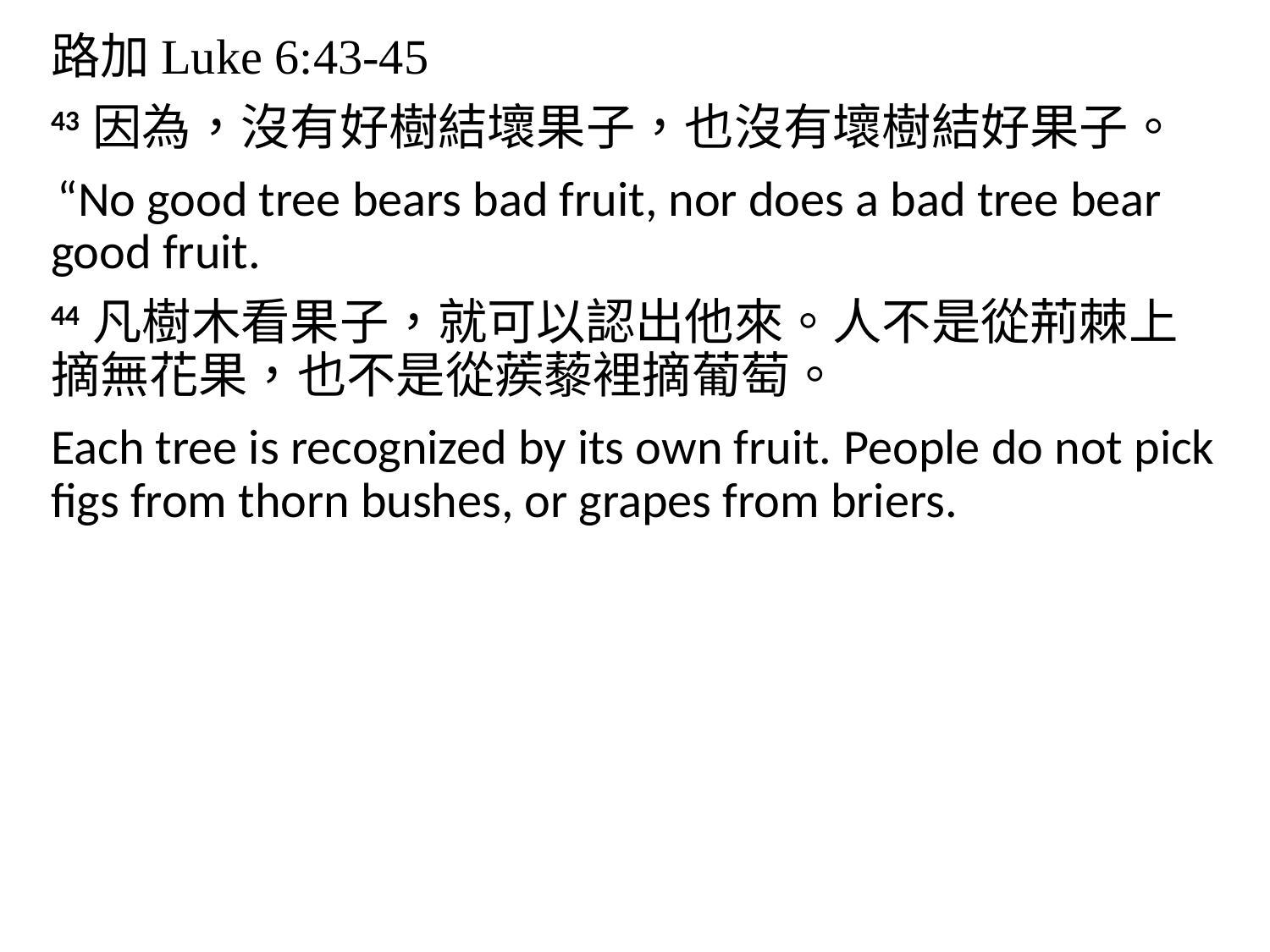

路加Luke 6:43-45
43 因為，沒有好樹結壞果子，也沒有壞樹結好果子。
 “No good tree bears bad fruit, nor does a bad tree bear good fruit.
44 凡樹木看果子，就可以認出他來。人不是從荊棘上摘無花果，也不是從蒺藜裡摘葡萄。
Each tree is recognized by its own fruit. People do not pick figs from thorn bushes, or grapes from briers.